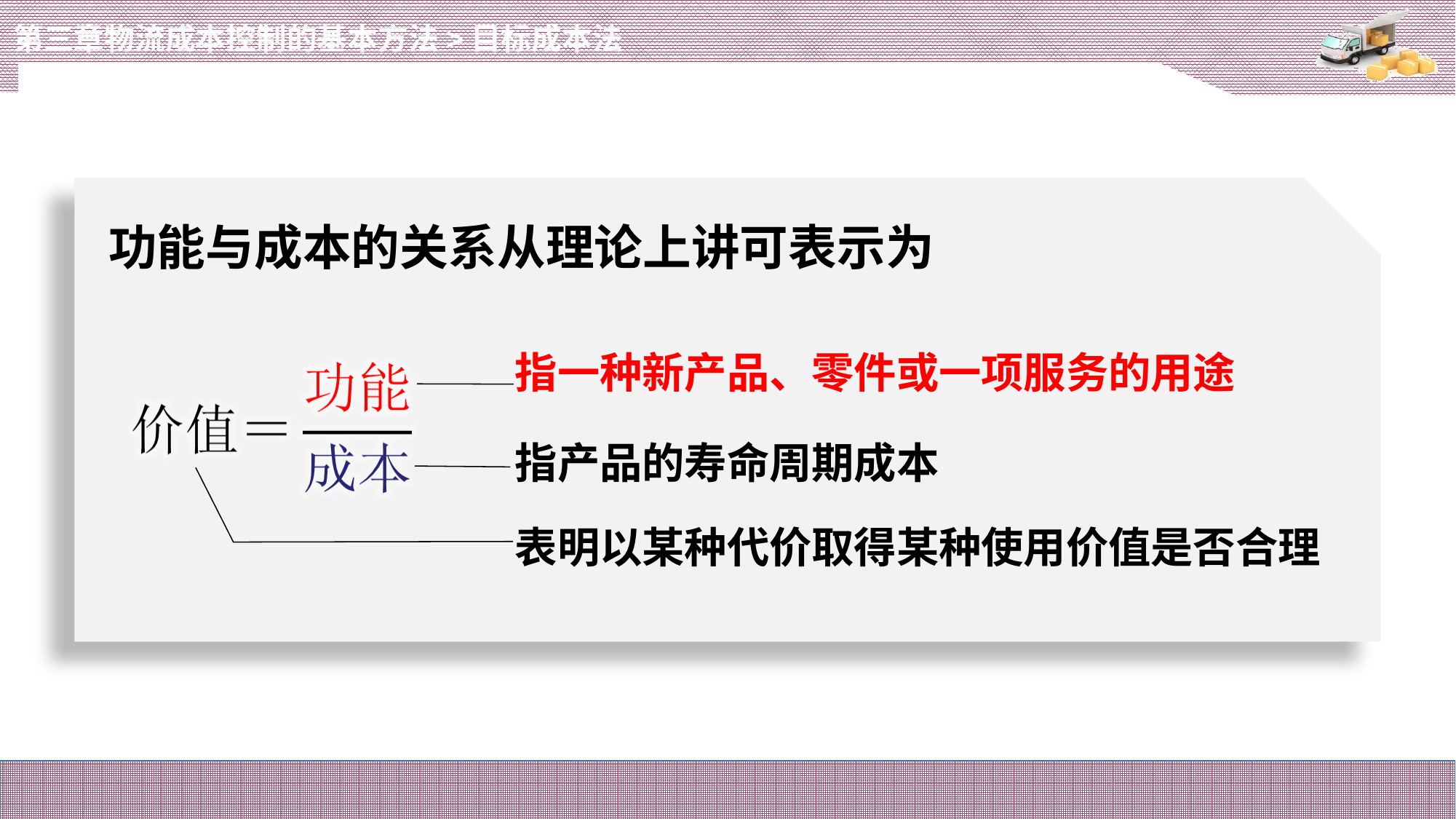

第三章物流成本控制的基本方法>目标成本法

功能与成本的关系从理论上讲可表示为
指一种新产品、零件或一项服务的用途

指产品的寿命周期成本
表明以某种代价取得某种使用价值是否合理